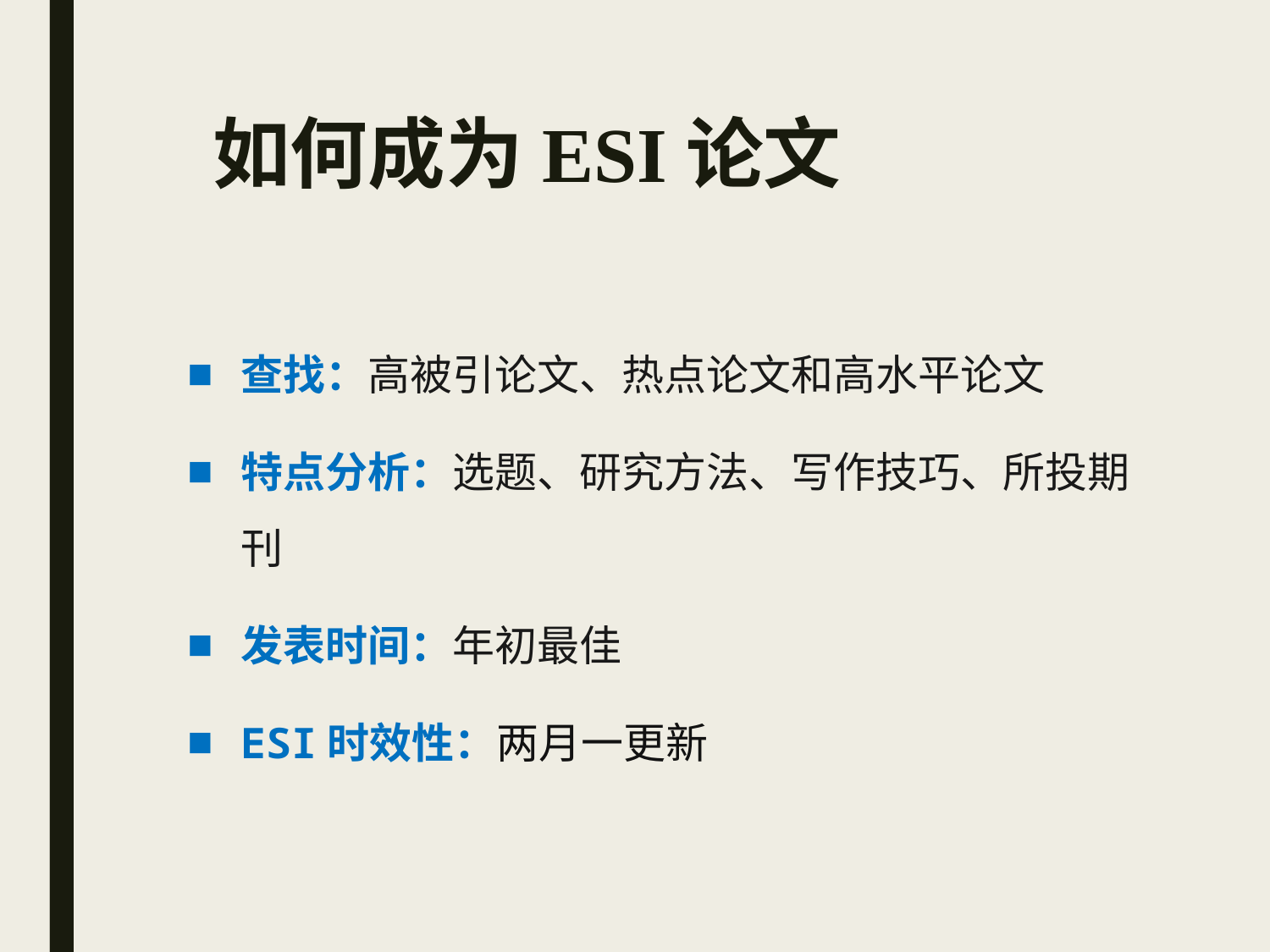

# 如何成为ESI论文
查找：高被引论文、热点论文和高水平论文
特点分析：选题、研究方法、写作技巧、所投期刊
发表时间：年初最佳
ESI时效性：两月一更新